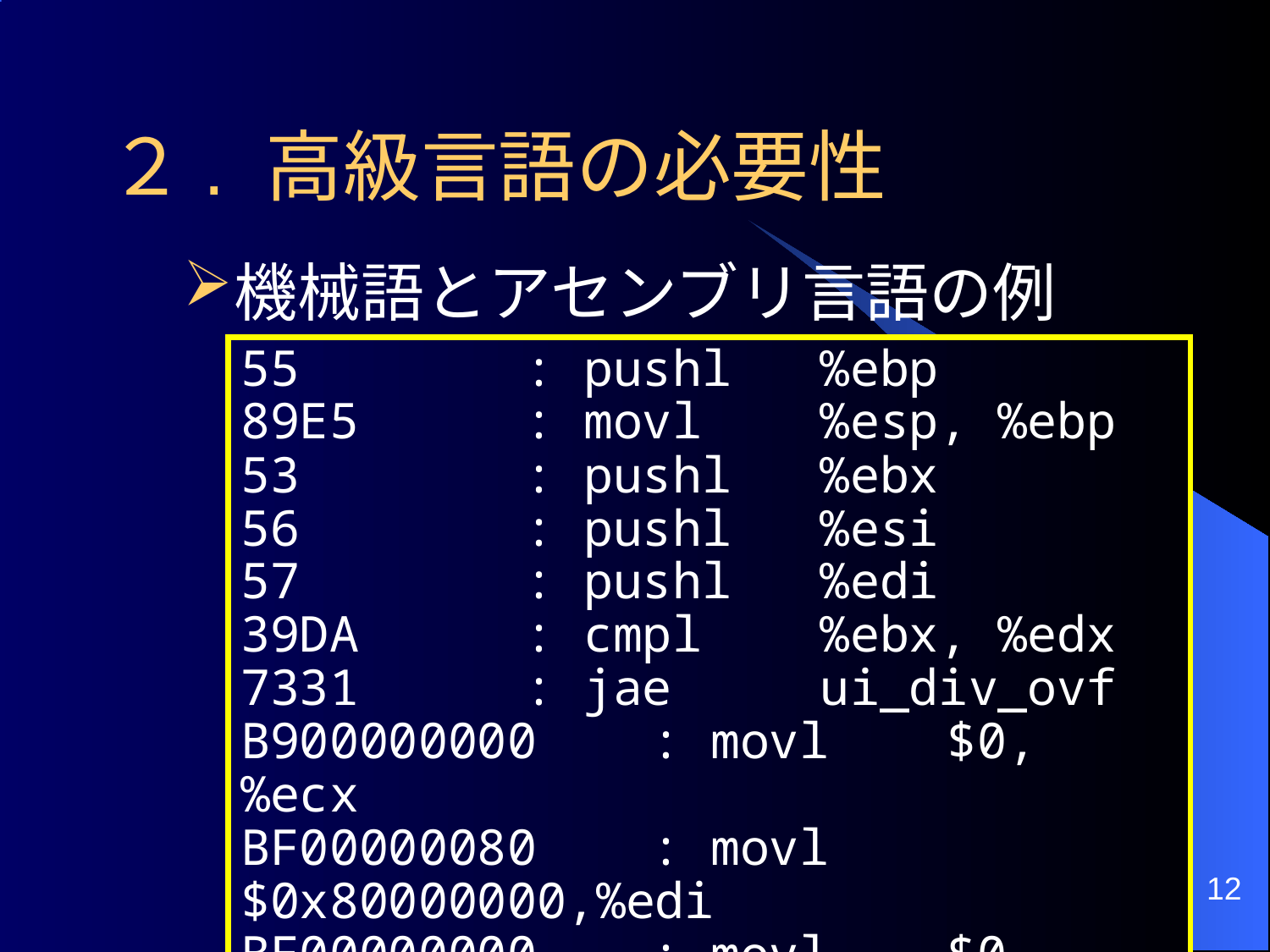

# ２. 高級言語の必要性
機械語とアセンブリ言語の例
55		 : pushl   %ebp
89E5		 : movl    %esp, %ebp
53		 : pushl   %ebx
56		 : pushl   %esi
57		 : pushl   %edi
39DA		 : cmpl    %ebx, %edx
7331		 : jae     ui_div_ovf
B900000000	 : movl    $0, %ecx
BF00000080	 : movl    $0x80000000,%edi
BE00000000	 : movl    $0, %esi
D1EB		 : shrl    $1, %ebx
12